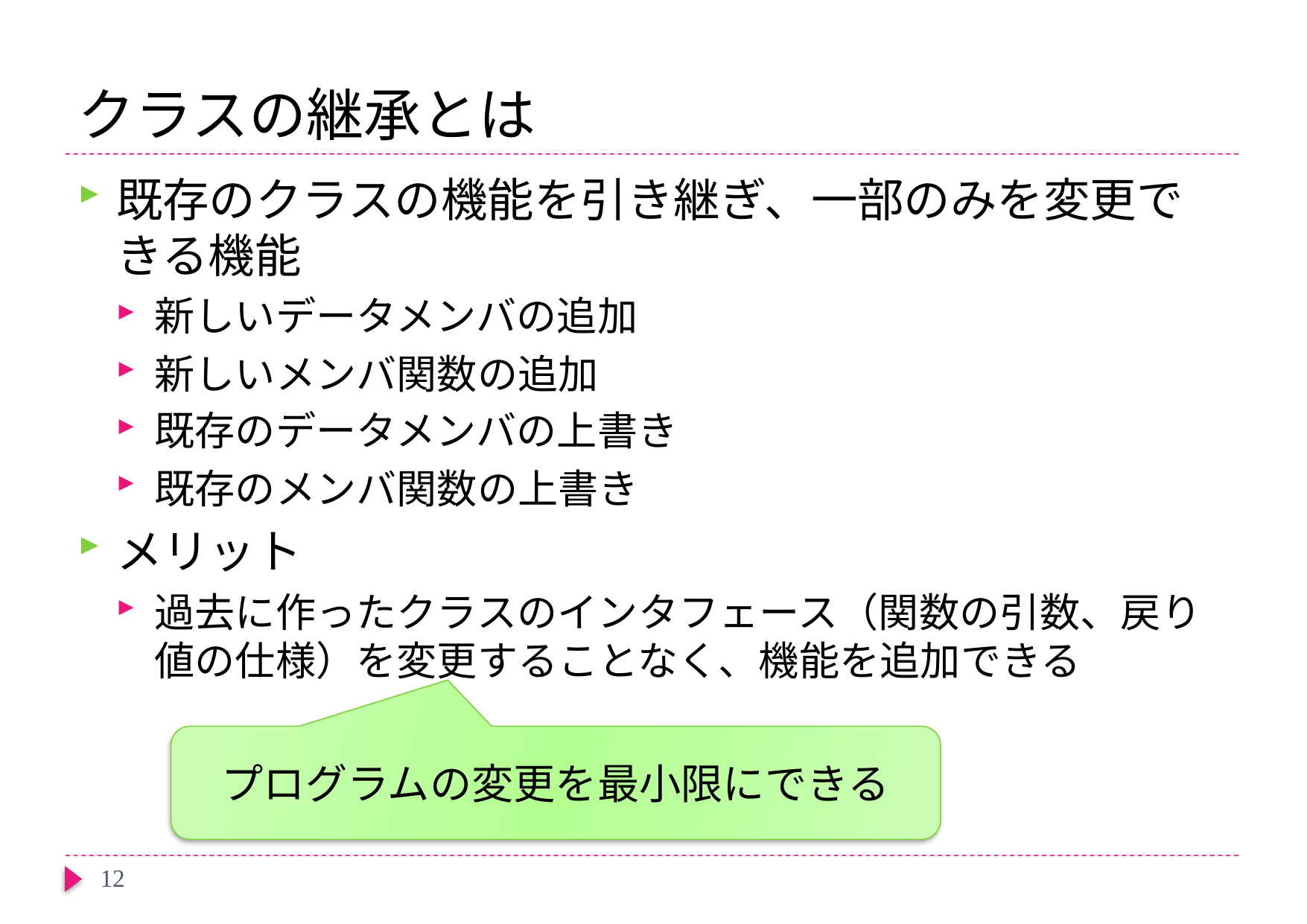

# クラスの継承とは
既存のクラスの機能を引き継ぎ、一部のみを変更できる機能
新しいデータメンバの追加
新しいメンバ関数の追加
既存のデータメンバの上書き
既存のメンバ関数の上書き
メリット
過去に作ったクラスのインタフェース（関数の引数、戻り値の仕様）を変更することなく、機能を追加できる

プログラムの変更を最小限にできる
12